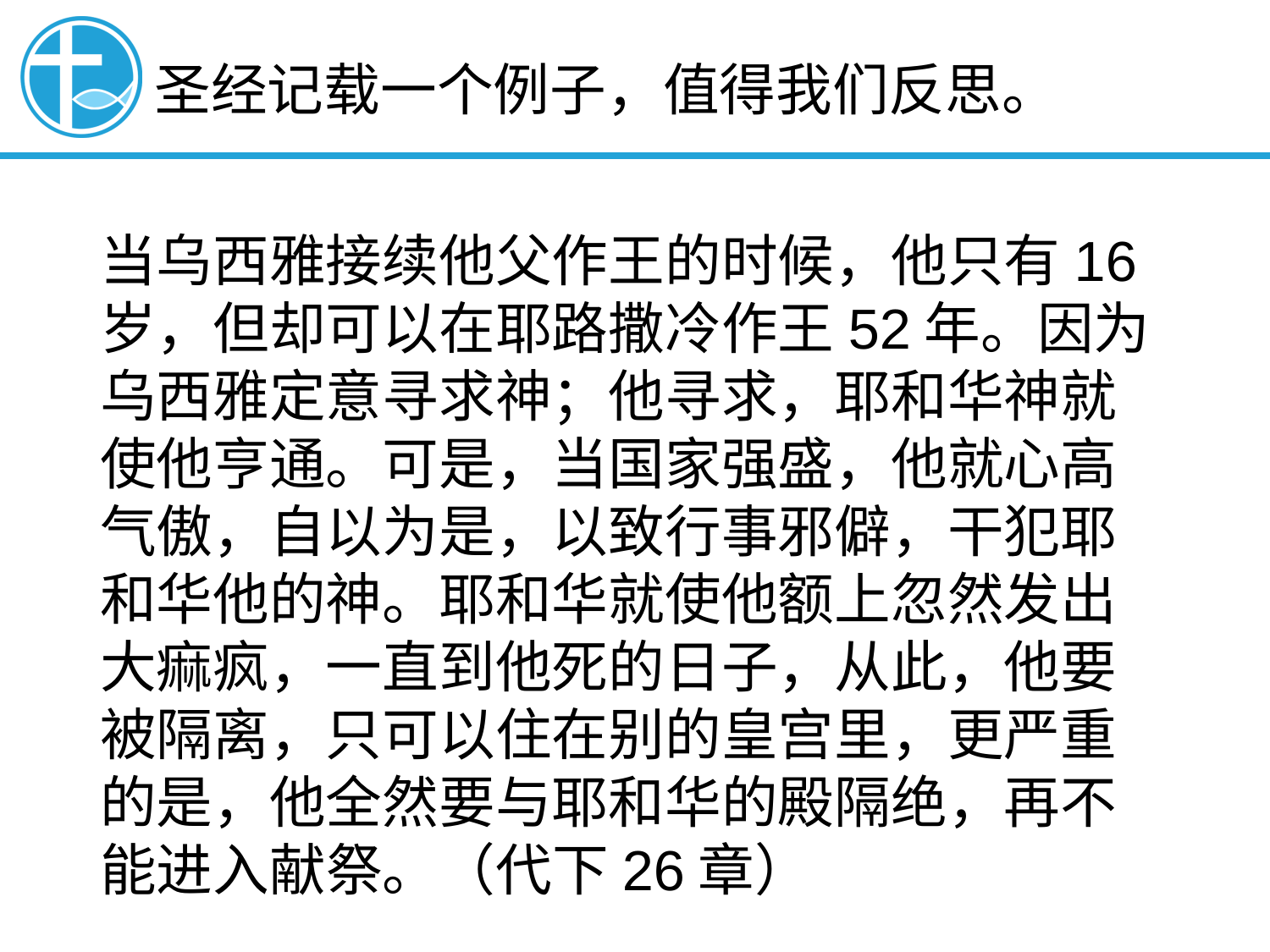

# 圣经记载一个例子，值得我们反思。
当乌西雅接续他父作王的时候，他只有16岁，但却可以在耶路撒冷作王52年。因为乌西雅定意寻求神；他寻求，耶和华神就使他亨通。可是，当国家强盛，他就心高气傲，自以为是，以致行事邪僻，干犯耶和华他的神。耶和华就使他额上忽然发出大痲疯，一直到他死的日子，从此，他要被隔离，只可以住在别的皇宫里，更严重的是，他全然要与耶和华的殿隔绝，再不能进入献祭。（代下26章）